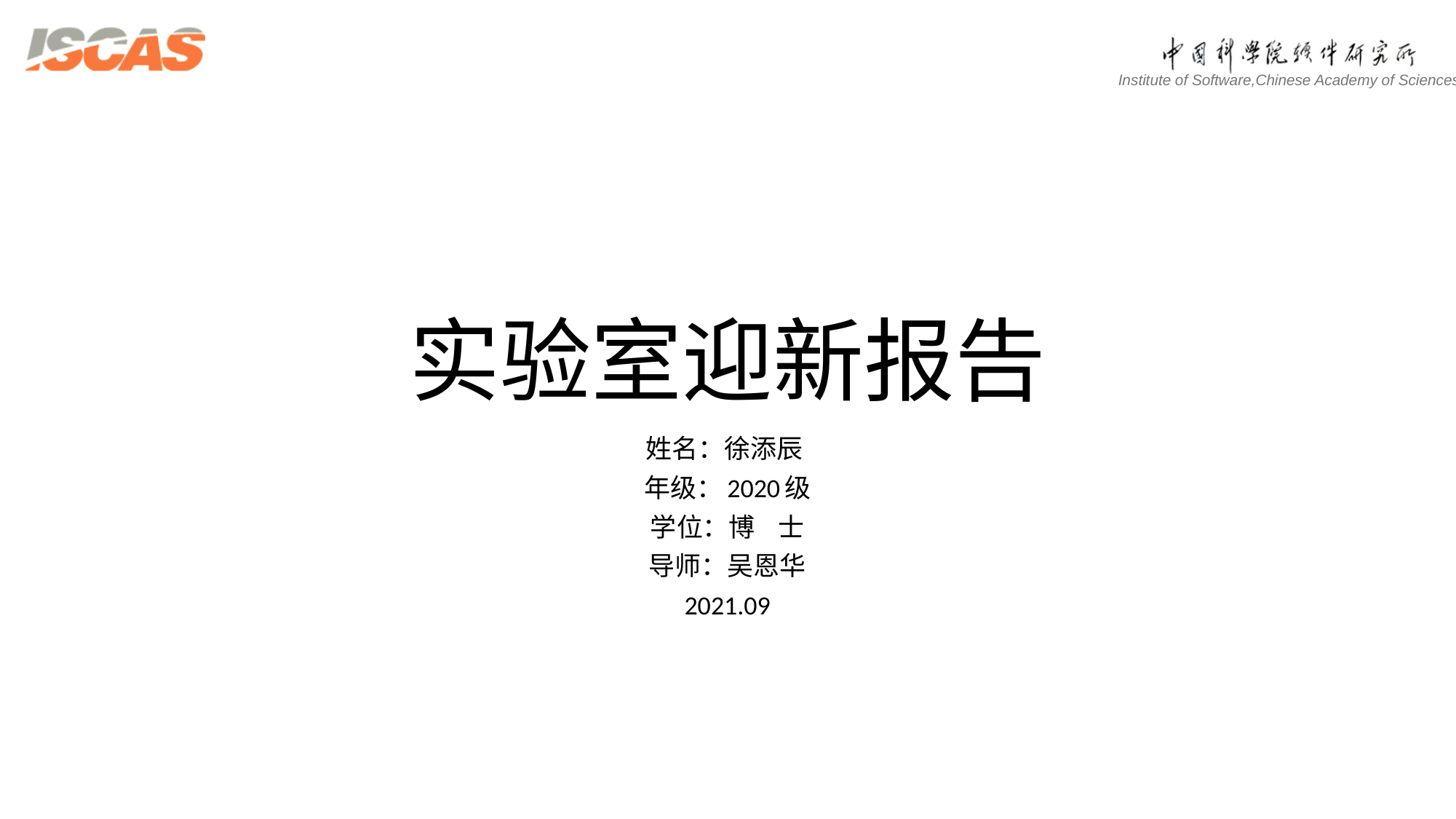

# 实验室迎新报告
姓名：徐添辰
年级：2020级
学位：博    士
导师：吴恩华
2021.09